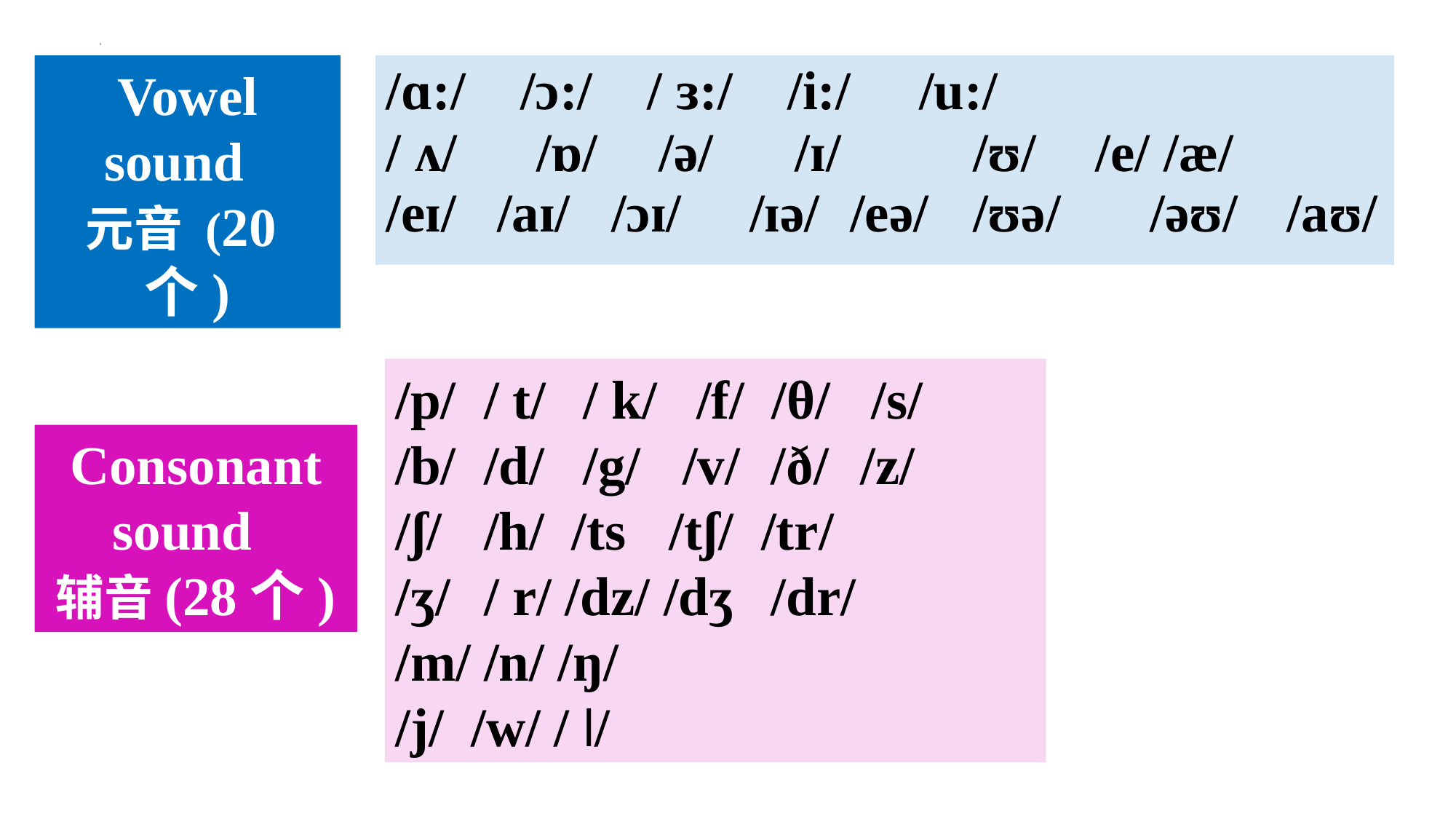

Vowel sound
元音 (20个)
| /ɑ:/ /ɔ:/ / ɜ:/ /i:/ /u:/ / ʌ/ /ɒ/ /ə/ /ɪ/ /ʊ/ /e/ /æ/ /eɪ/ /aɪ/ /ɔɪ/ /ɪə/ /eə/ /ʊə/ /əʊ/ /aʊ/ |
| --- |
/p/	/ t/	/ k/	  /f/  /θ/   /s/
/b/	/d/ 	/g/	 /v/	/ð/ 	/z/
/ʃ/	/h/  /ts	/tʃ/  /tr/
/ʒ/	/ r/ /dz/ /dʒ	/dr/
/m/	/n/ /ŋ/
/j/  /w/ / ǀ/
Consonant sound
辅音(28个)